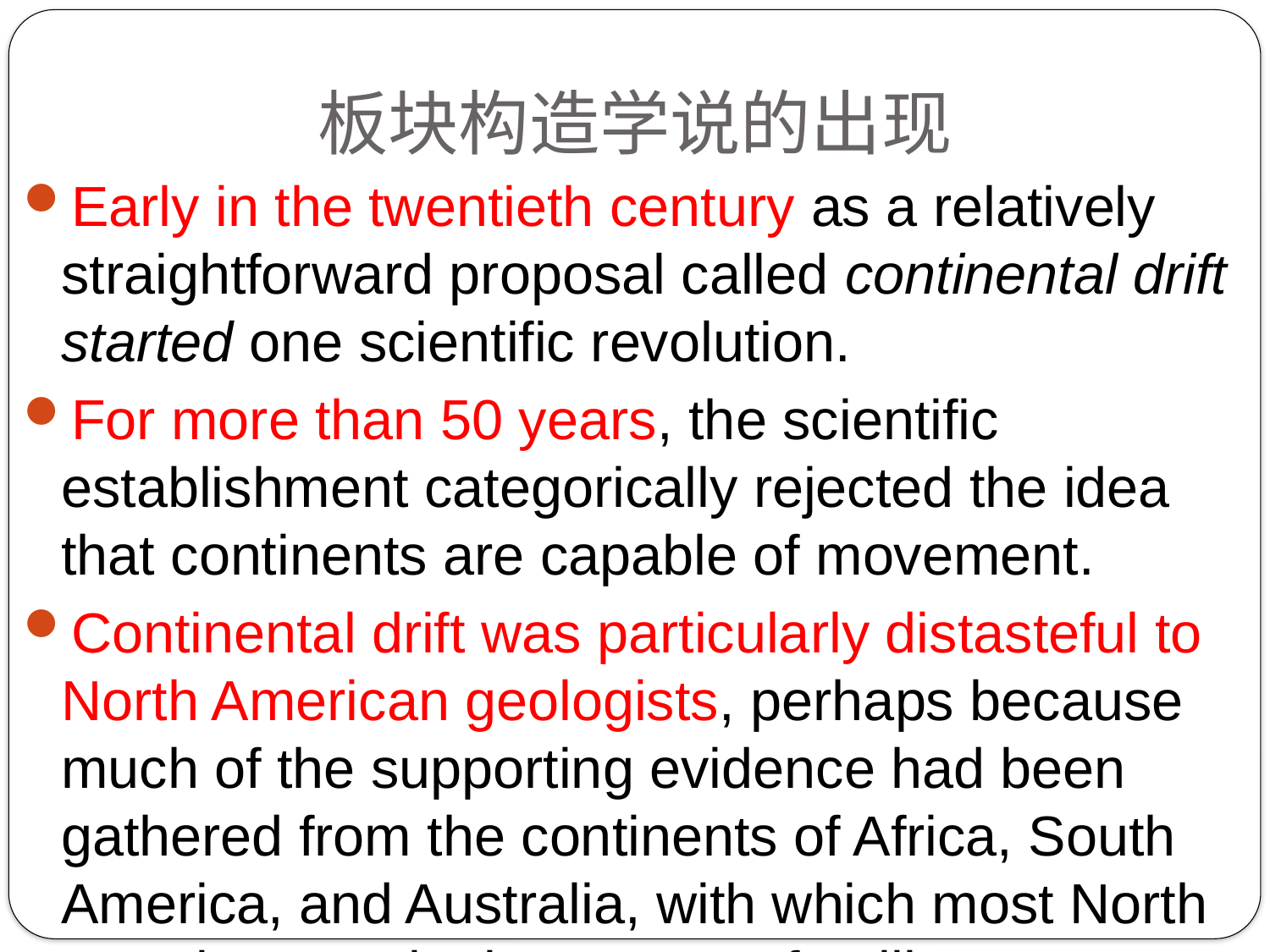

# 板块构造学说的出现
Early in the twentieth century as a relatively straightforward proposal called continental drift started one scientific revolution.
For more than 50 years, the scientific establishment categorically rejected the idea that continents are capable of movement.
Continental drift was particularly distasteful to North American geologists, perhaps because much of the supporting evidence had been gathered from the continents of Africa, South America, and Australia, with which most North American geologists were unfamiliar.